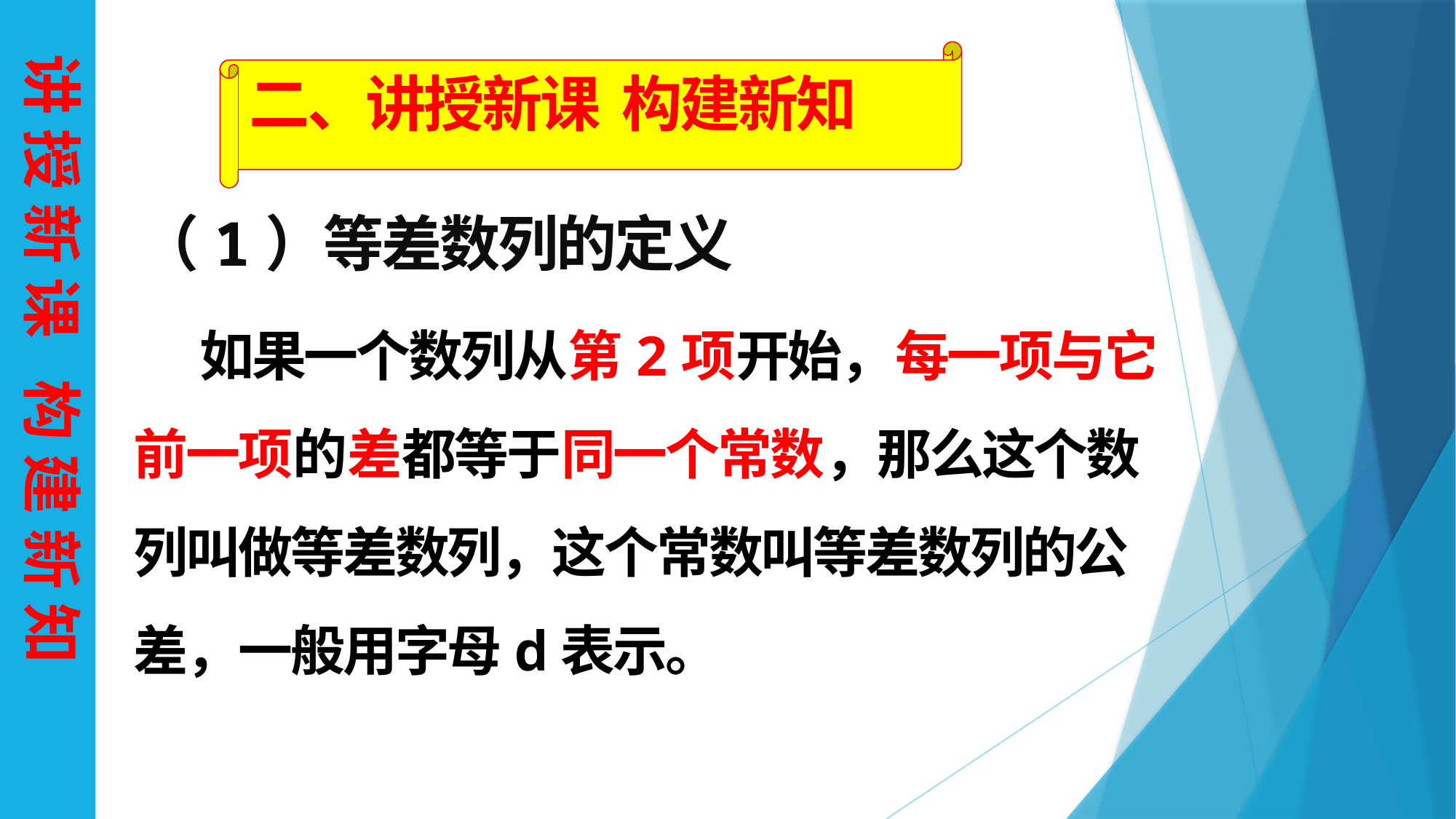

讲 授 新 课   构 建 新 知
二、讲授新课  构建新知
（1）等差数列的定义
     如果一个数列从第2项开始，每一项与它前一项的差都等于同一个常数，那么这个数列叫做等差数列，这个常数叫等差数列的公差，一般用字母d表示。